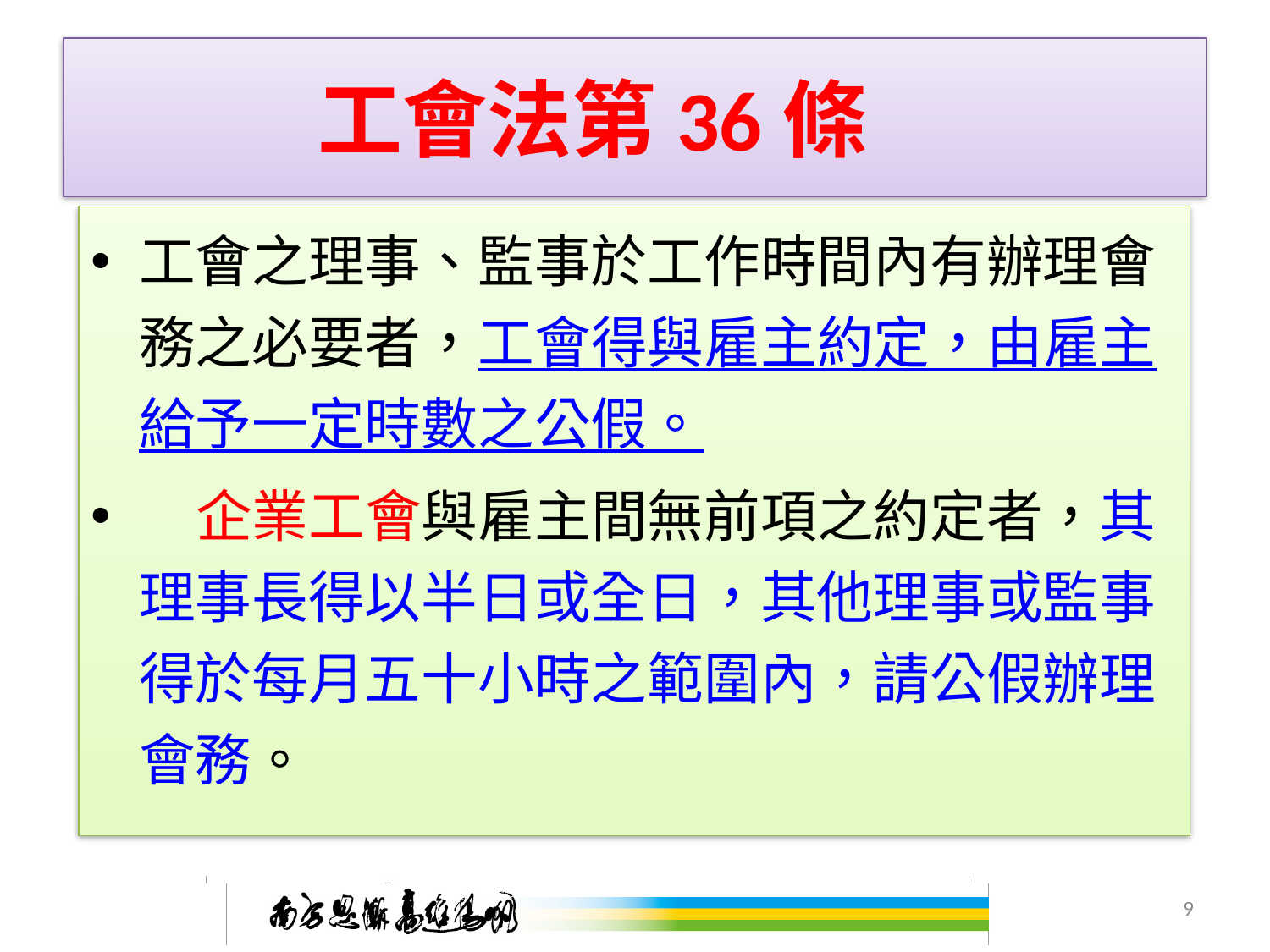

# 工會法第36條
工會之理事、監事於工作時間內有辦理會務之必要者，工會得與雇主約定，由雇主給予一定時數之公假。
　企業工會與雇主間無前項之約定者，其理事長得以半日或全日，其他理事或監事得於每月五十小時之範圍內，請公假辦理會務。
9